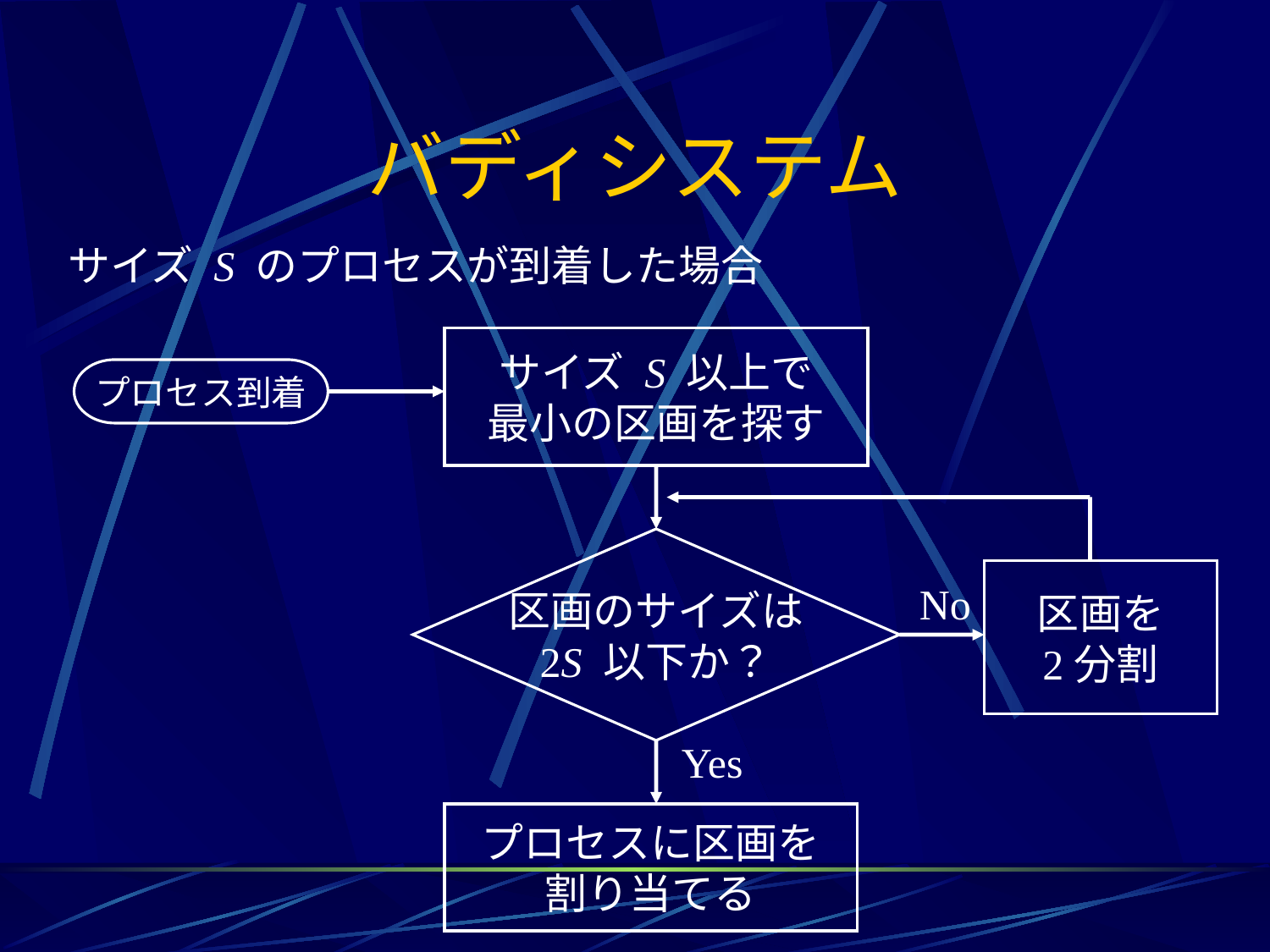

# バディシステム
サイズ S のプロセスが到着した場合
サイズ S 以上で
最小の区画を探す
プロセス到着

区画のサイズは
2S 以下か？
区画を
2分割
No

Yes

プロセスに区画を
割り当てる